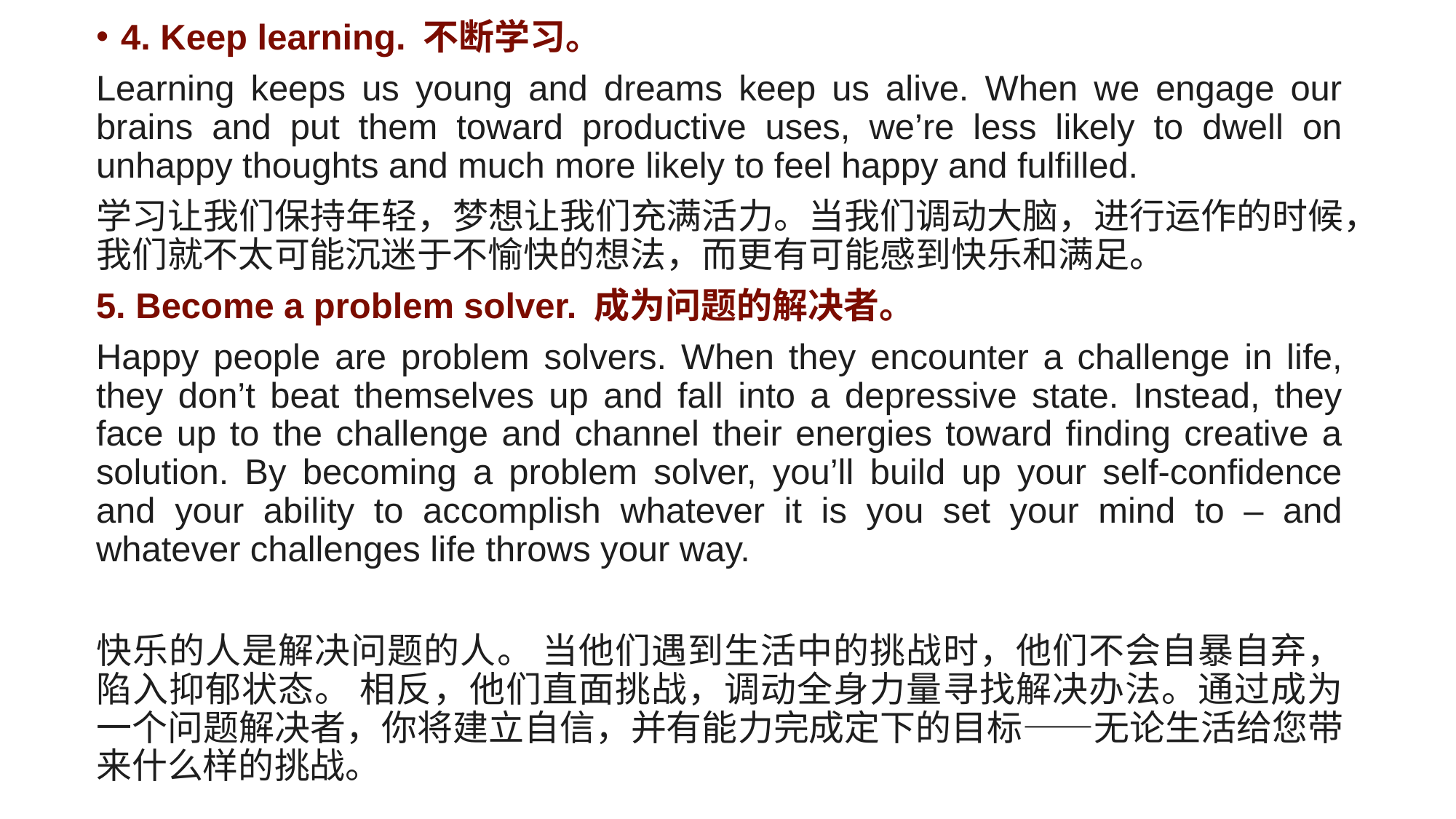

4. Keep learning. 不断学习。
Learning keeps us young and dreams keep us alive. When we engage our brains and put them toward productive uses, we’re less likely to dwell on unhappy thoughts and much more likely to feel happy and fulfilled.
学习让我们保持年轻，梦想让我们充满活力。当我们调动大脑，进行运作的时候，我们就不太可能沉迷于不愉快的想法，而更有可能感到快乐和满足。
5. Become a problem solver. 成为问题的解决者。
Happy people are problem solvers. When they encounter a challenge in life, they don’t beat themselves up and fall into a depressive state. Instead, they face up to the challenge and channel their energies toward finding creative a solution. By becoming a problem solver, you’ll build up your self-confidence and your ability to accomplish whatever it is you set your mind to – and whatever challenges life throws your way.

快乐的人是解决问题的人。 当他们遇到生活中的挑战时，他们不会自暴自弃，陷入抑郁状态。 相反，他们直面挑战，调动全身力量寻找解决办法。通过成为一个问题解决者，你将建立自信，并有能力完成定下的目标——无论生活给您带来什么样的挑战。